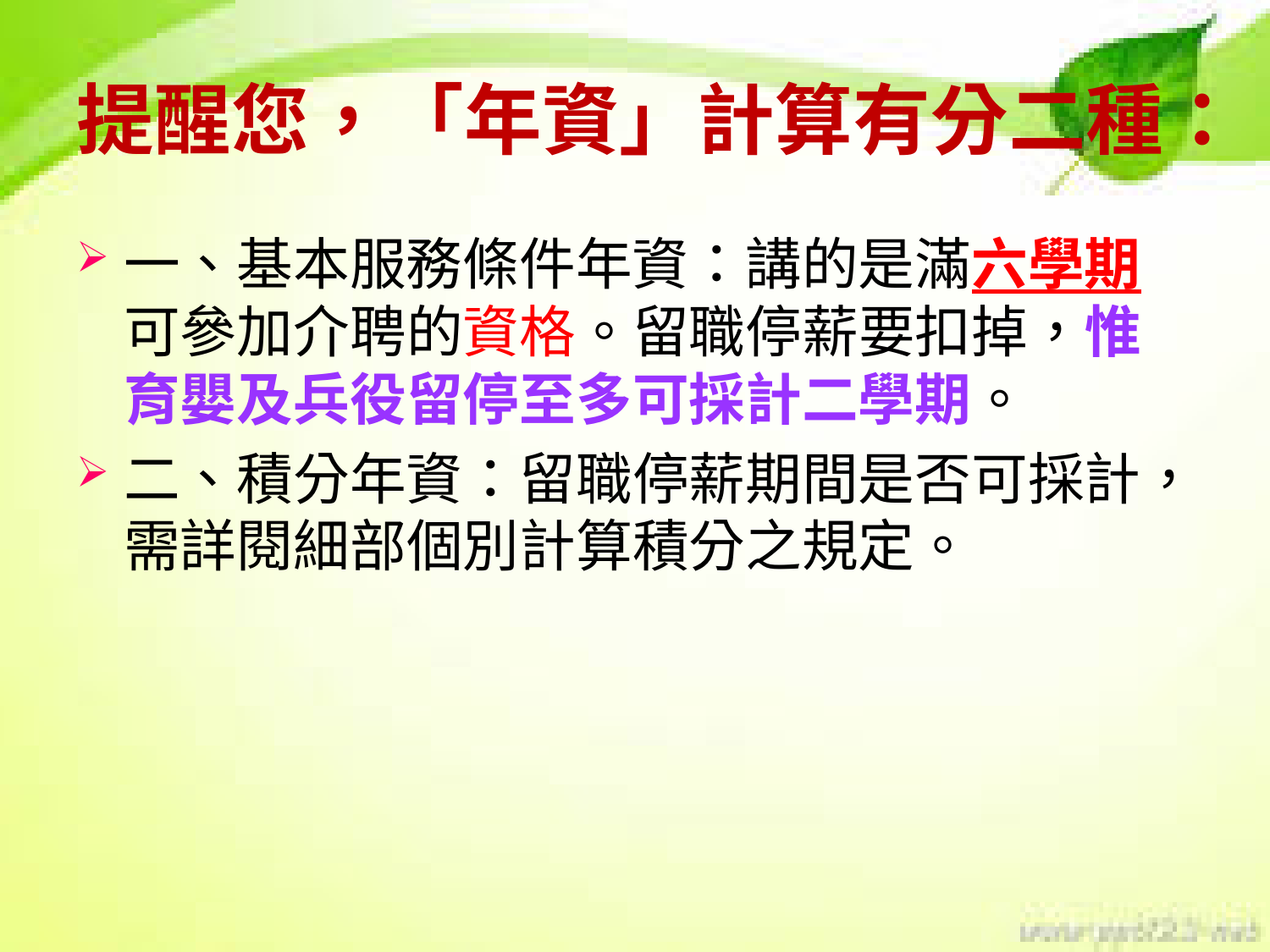

# 提醒您，「年資」計算有分二種：
一、基本服務條件年資：講的是滿六學期可參加介聘的資格。留職停薪要扣掉，惟育嬰及兵役留停至多可採計二學期。
二、積分年資：留職停薪期間是否可採計，需詳閱細部個別計算積分之規定。